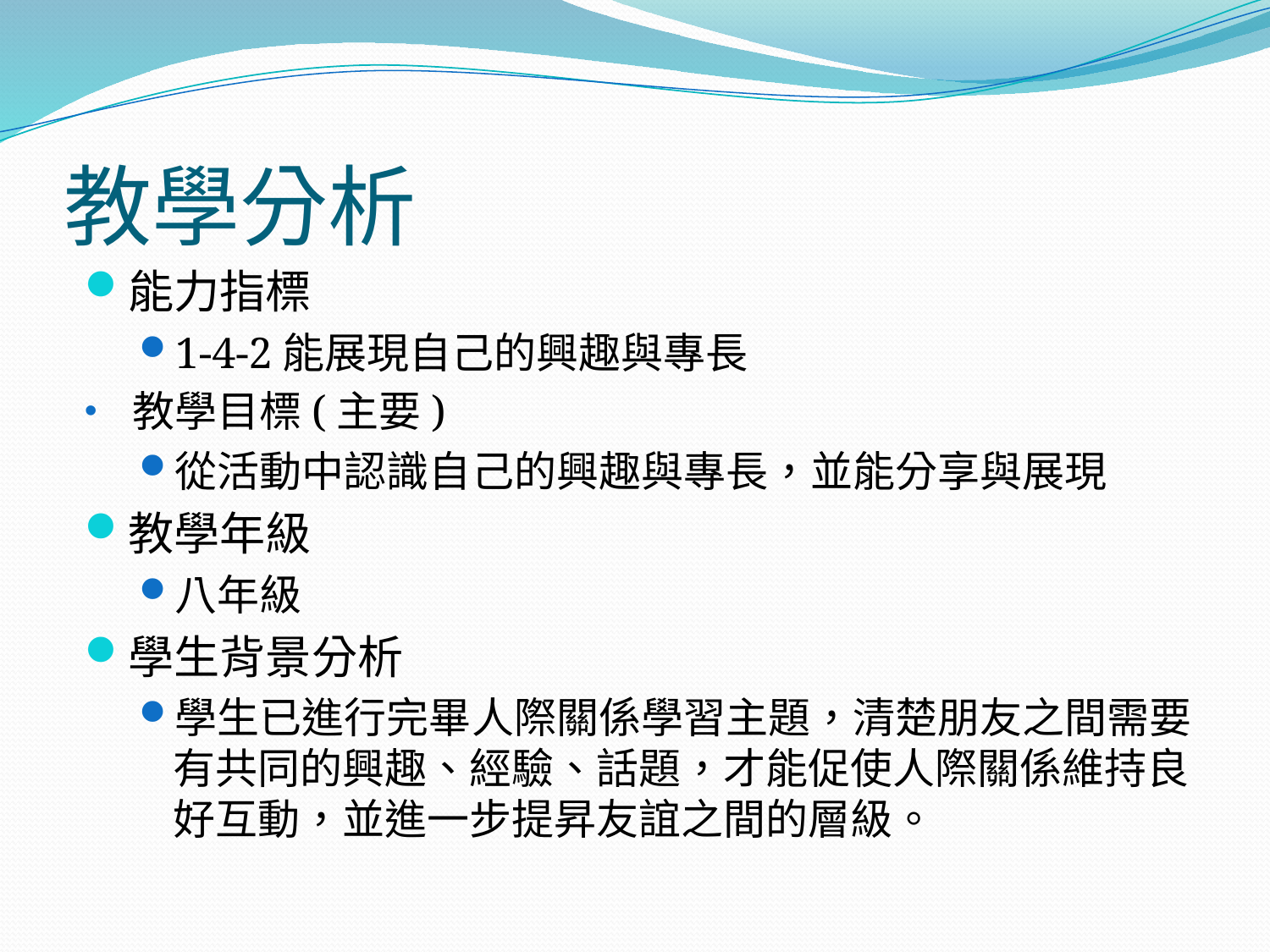

# 教學分析
能力指標
1-4-2能展現自己的興趣與專長
教學目標(主要)
從活動中認識自己的興趣與專長，並能分享與展現
教學年級
八年級
學生背景分析
學生已進行完畢人際關係學習主題，清楚朋友之間需要有共同的興趣、經驗、話題，才能促使人際關係維持良好互動，並進一步提昇友誼之間的層級。